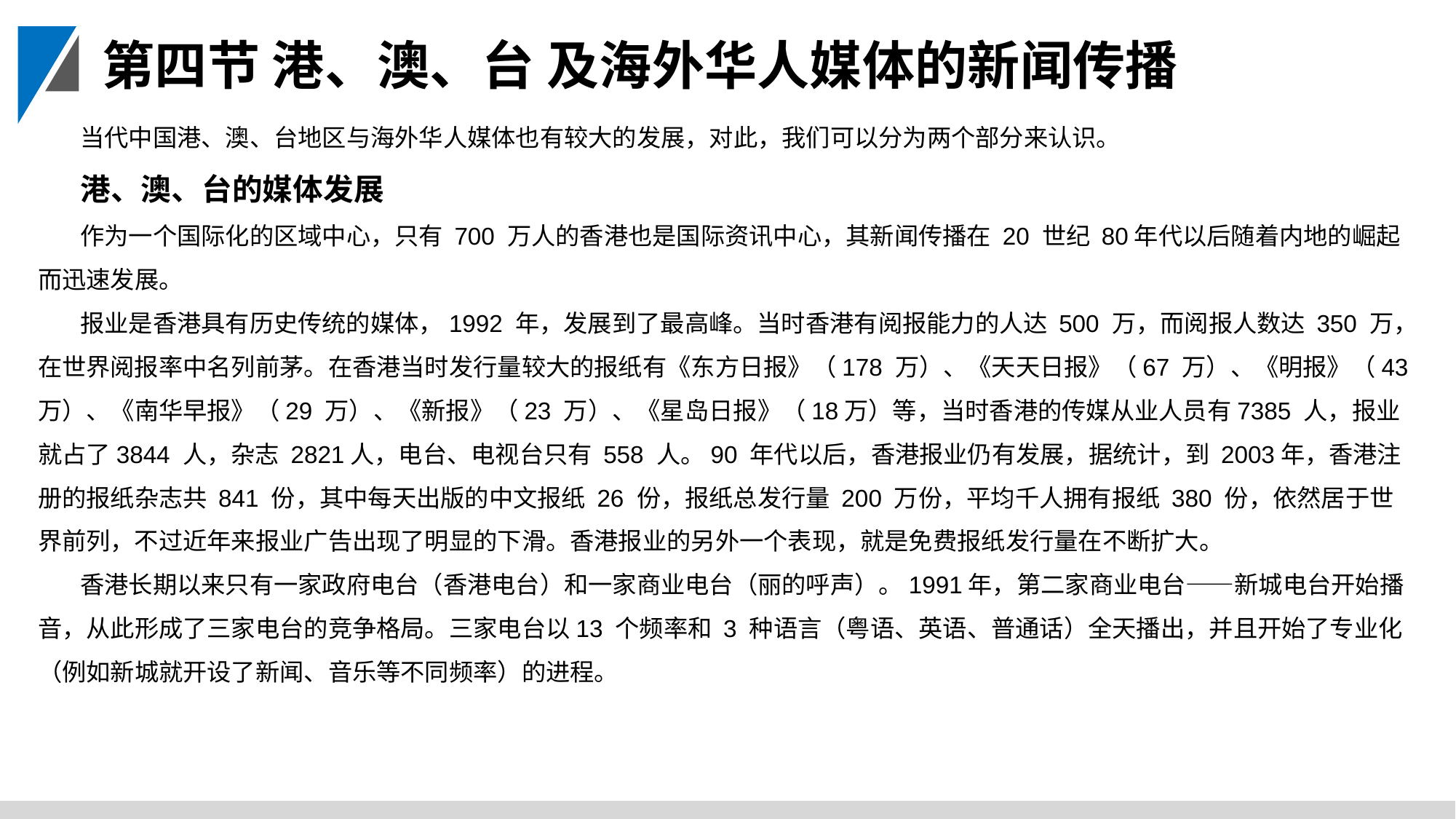

第四节 港、澳、台 及海外华人媒体的新闻传播
当代中国港、澳、台地区与海外华人媒体也有较大的发展，对此，我们可以分为两个部分来认识。
港、澳、台的媒体发展
作为一个国际化的区域中心，只有 700 万人的香港也是国际资讯中心，其新闻传播在 20 世纪 80年代以后随着内地的崛起而迅速发展。
报业是香港具有历史传统的媒体，1992 年，发展到了最高峰。当时香港有阅报能力的人达 500 万，而阅报人数达 350 万，在世界阅报率中名列前茅。在香港当时发行量较大的报纸有《东方日报》（178 万）、《天天日报》（67 万）、《明报》（43 万）、《南华早报》（29 万）、《新报》（23 万）、《星岛日报》（18万）等，当时香港的传媒从业人员有7385 人，报业就占了3844 人，杂志 2821人，电台、电视台只有 558 人。90 年代以后，香港报业仍有发展，据统计，到 2003年，香港注册的报纸杂志共 841 份，其中每天出版的中文报纸 26 份，报纸总发行量 200 万份，平均千人拥有报纸 380 份，依然居于世界前列，不过近年来报业广告出现了明显的下滑。香港报业的另外一个表现，就是免费报纸发行量在不断扩大。
香港长期以来只有一家政府电台（香港电台）和一家商业电台（丽的呼声）。1991年，第二家商业电台——新城电台开始播音，从此形成了三家电台的竞争格局。三家电台以13 个频率和 3 种语言（粤语、英语、普通话）全天播出，并且开始了专业化（例如新城就开设了新闻、音乐等不同频率）的进程。